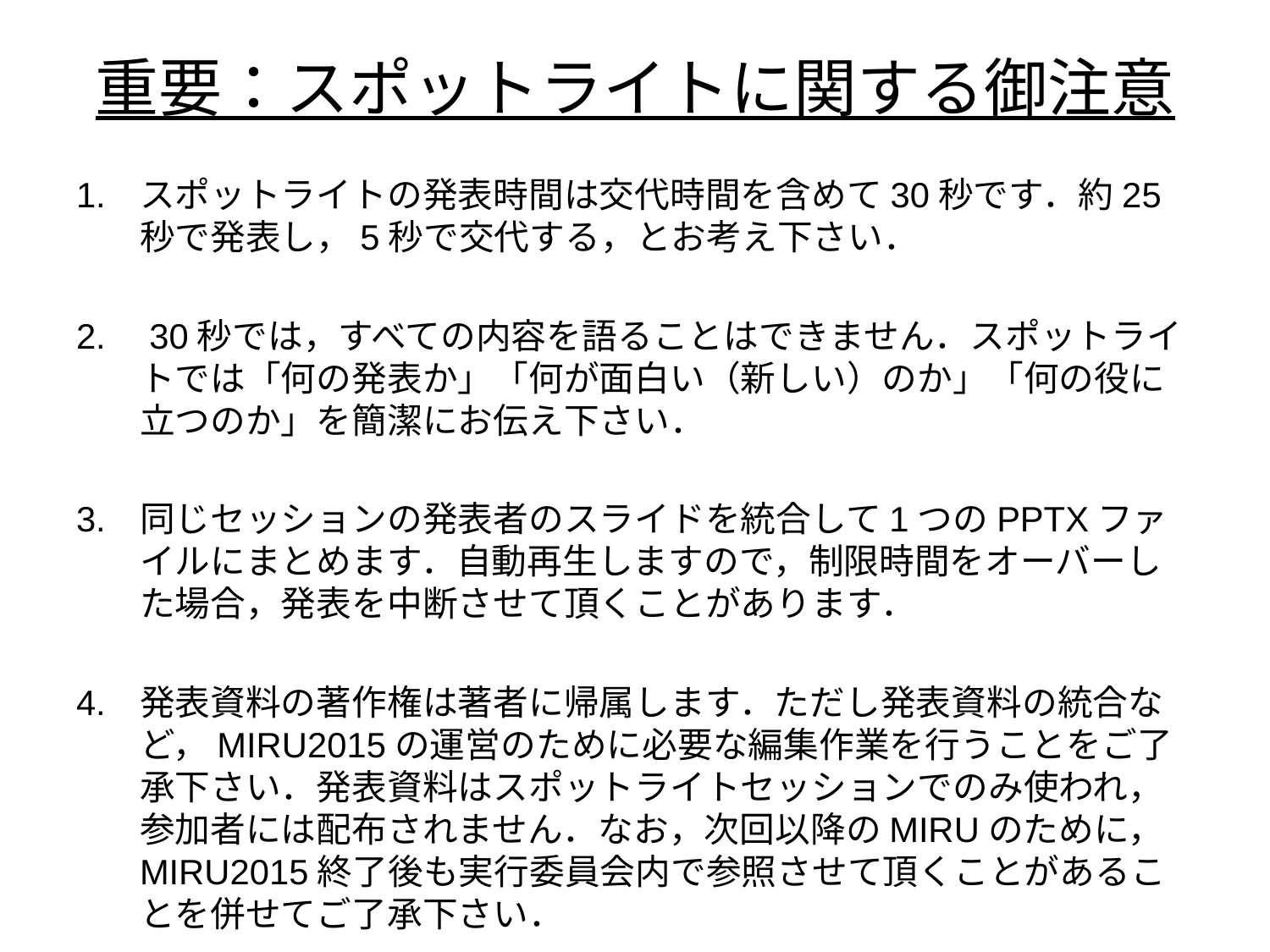

# 重要：スポットライトに関する御注意
スポットライトの発表時間は交代時間を含めて30秒です．約25秒で発表し，5秒で交代する，とお考え下さい．

 30秒では，すべての内容を語ることはできません．スポットライトでは「何の発表か」「何が面白い（新しい）のか」「何の役に立つのか」を簡潔にお伝え下さい．

同じセッションの発表者のスライドを統合して1つのPPTXファイルにまとめます．自動再生しますので，制限時間をオーバーした場合，発表を中断させて頂くことがあります．

発表資料の著作権は著者に帰属します．ただし発表資料の統合など，MIRU2015の運営のために必要な編集作業を行うことをご了承下さい．発表資料はスポットライトセッションでのみ使われ，参加者には配布されません．なお，次回以降のMIRUのために，MIRU2015終了後も実行委員会内で参照させて頂くことがあることを併せてご了承下さい．